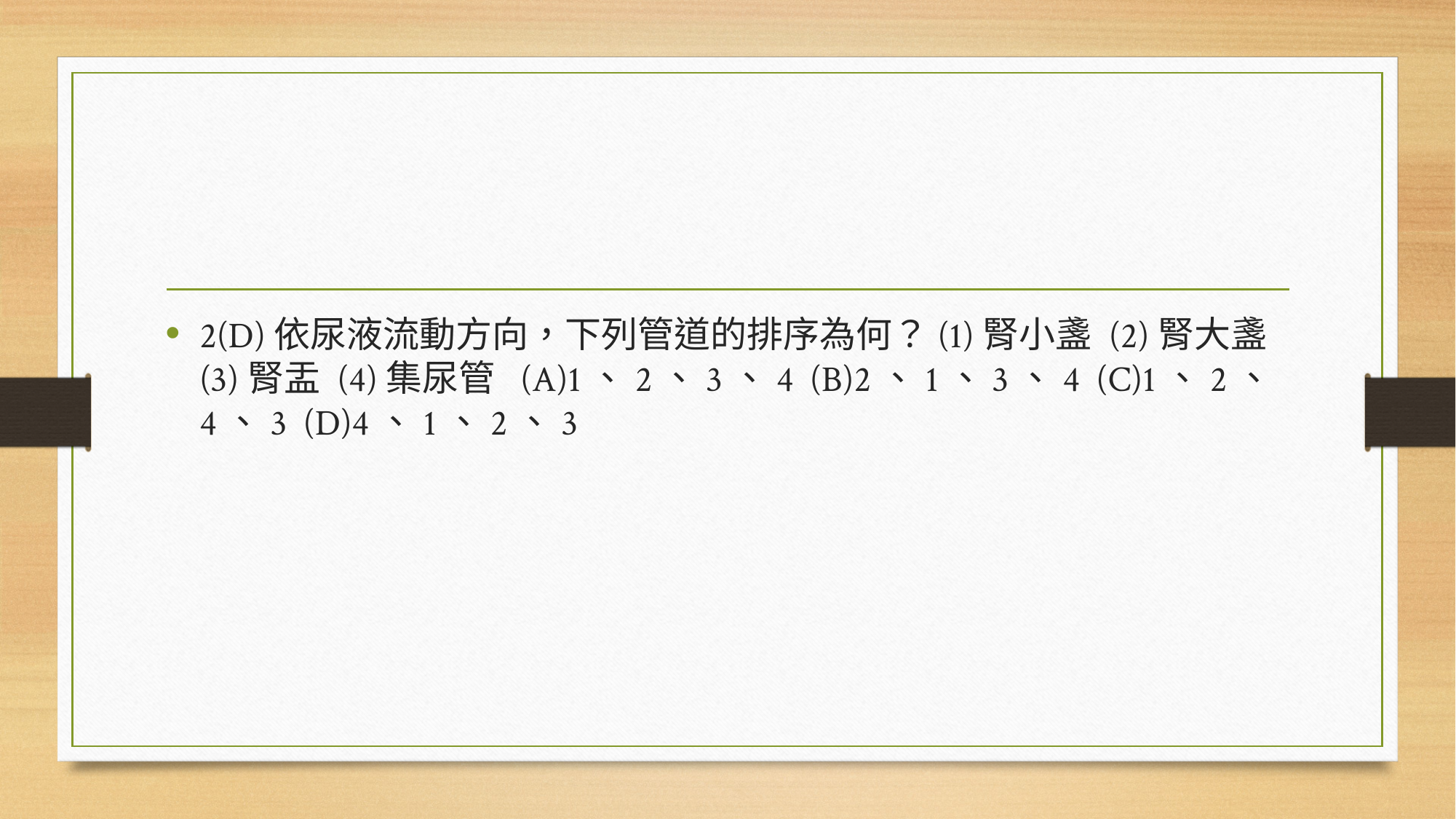

#
2(D)依尿液流動方向，下列管道的排序為何？(1)腎小盞 (2)腎大盞 (3)腎盂 (4)集尿管  (A)1、2、3、4  (B)2、1、3、4  (C)1、2、4、3  (D)4、1、2、3